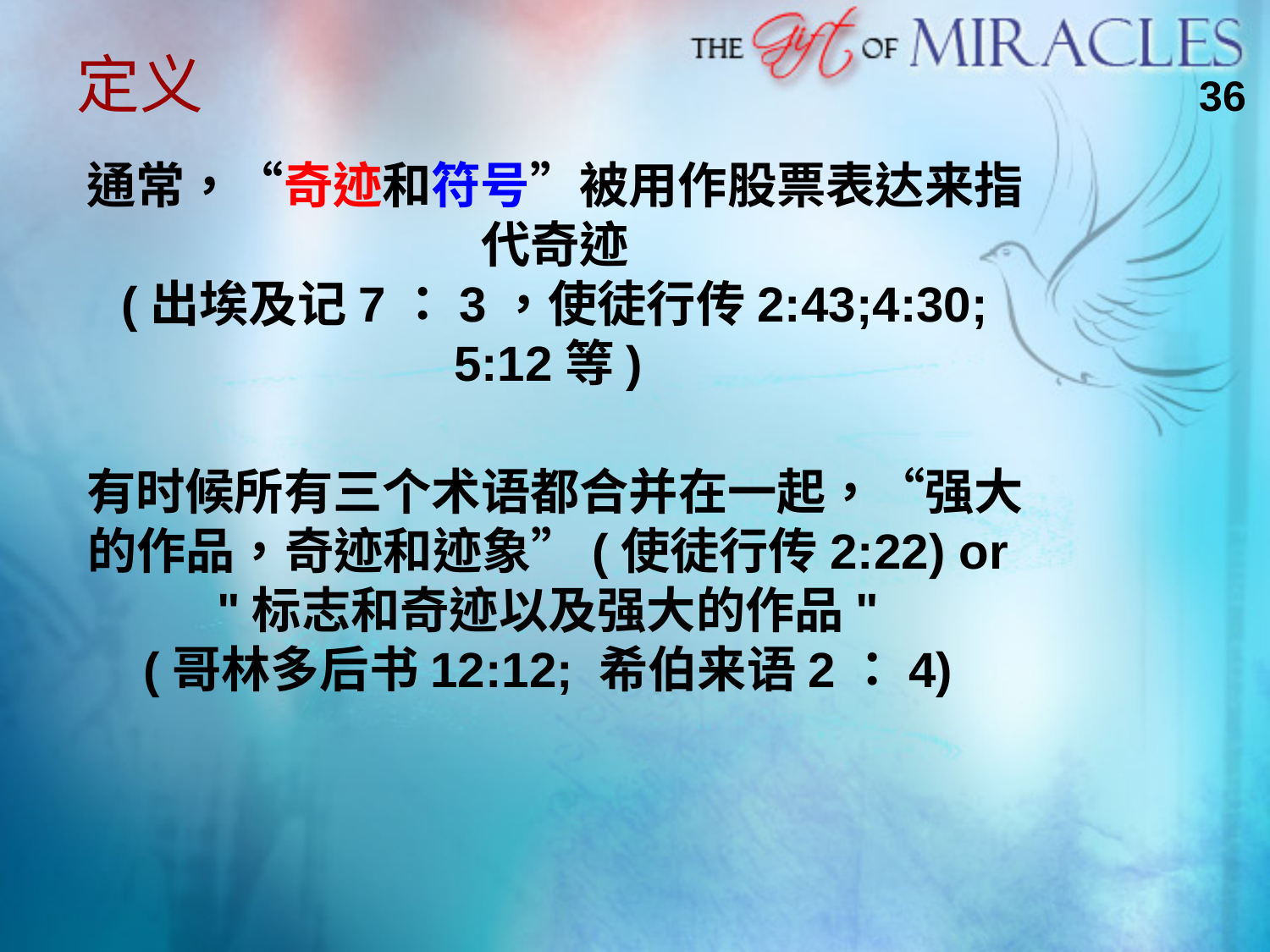

# 定义
36
通常，“奇迹和符号”被用作股票表达来指代奇迹
(出埃及记7：3，使徒行传2:43;4:30; 5:12等)
有时候所有三个术语都合并在一起，“强大的作品，奇迹和迹象”(使徒行传2:22) or
"标志和奇迹以及强大的作品"
(哥林多后书12:12; 希伯来语2：4)